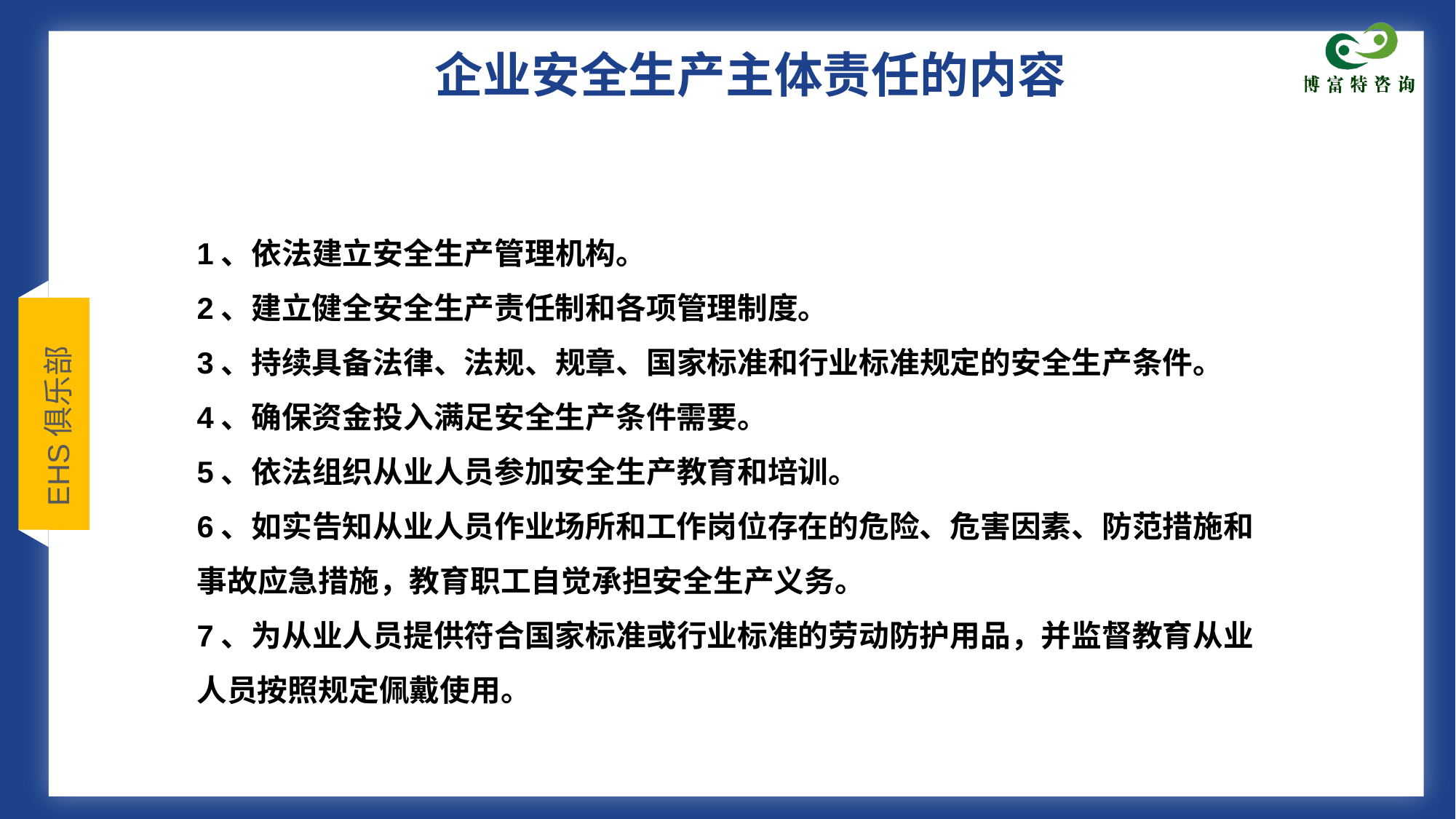

# 企业安全生产主体责任的内容
1、依法建立安全生产管理机构。
2、建立健全安全生产责任制和各项管理制度。
3、持续具备法律、法规、规章、国家标准和行业标准规定的安全生产条件。
4、确保资金投入满足安全生产条件需要。
5、依法组织从业人员参加安全生产教育和培训。
6、如实告知从业人员作业场所和工作岗位存在的危险、危害因素、防范措施和事故应急措施，教育职工自觉承担安全生产义务。
7、为从业人员提供符合国家标准或行业标准的劳动防护用品，并监督教育从业人员按照规定佩戴使用。